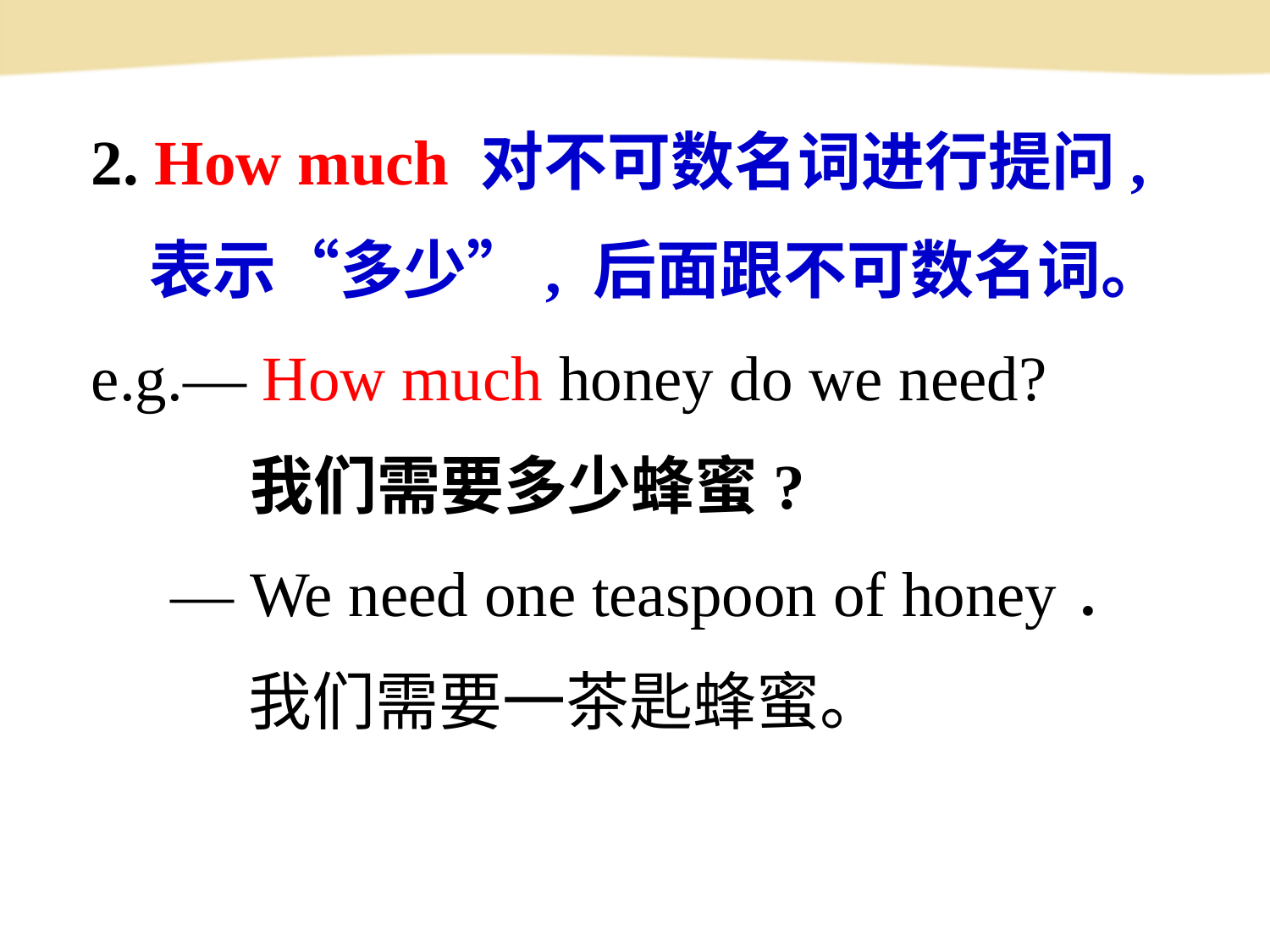

2. How much 对不可数名词进行提问,
   表示“多少”, 后面跟不可数名词。
e.g.— How much honey do we need?
          我们需要多少蜂蜜?
     — We need one teaspoon of honey．
          我们需要一茶匙蜂蜜。